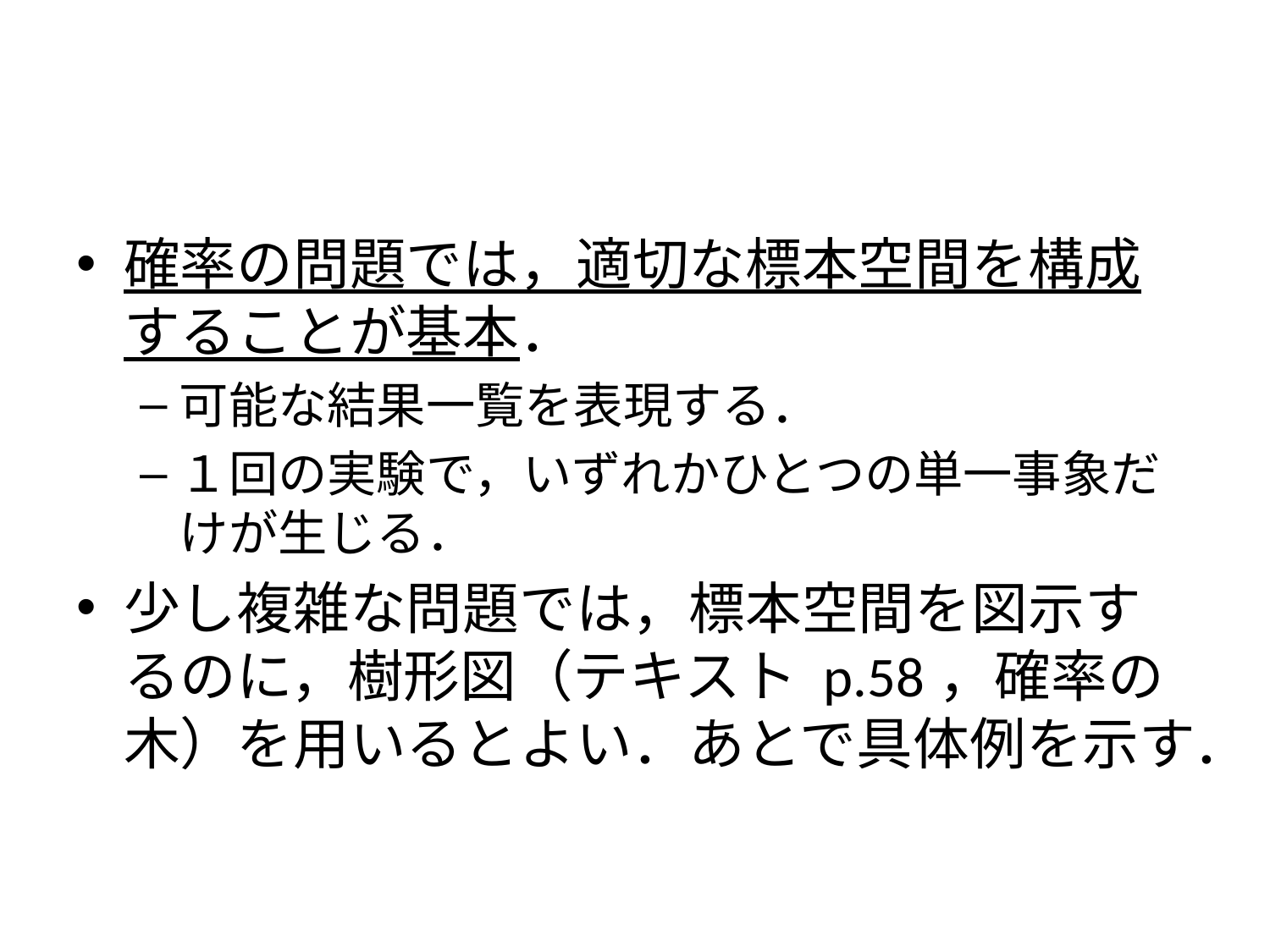

#
確率の問題では，適切な標本空間を構成することが基本．
可能な結果一覧を表現する．
１回の実験で，いずれかひとつの単一事象だけが生じる．
少し複雑な問題では，標本空間を図示するのに，樹形図（テキスト p.58，確率の木）を用いるとよい．あとで具体例を示す．